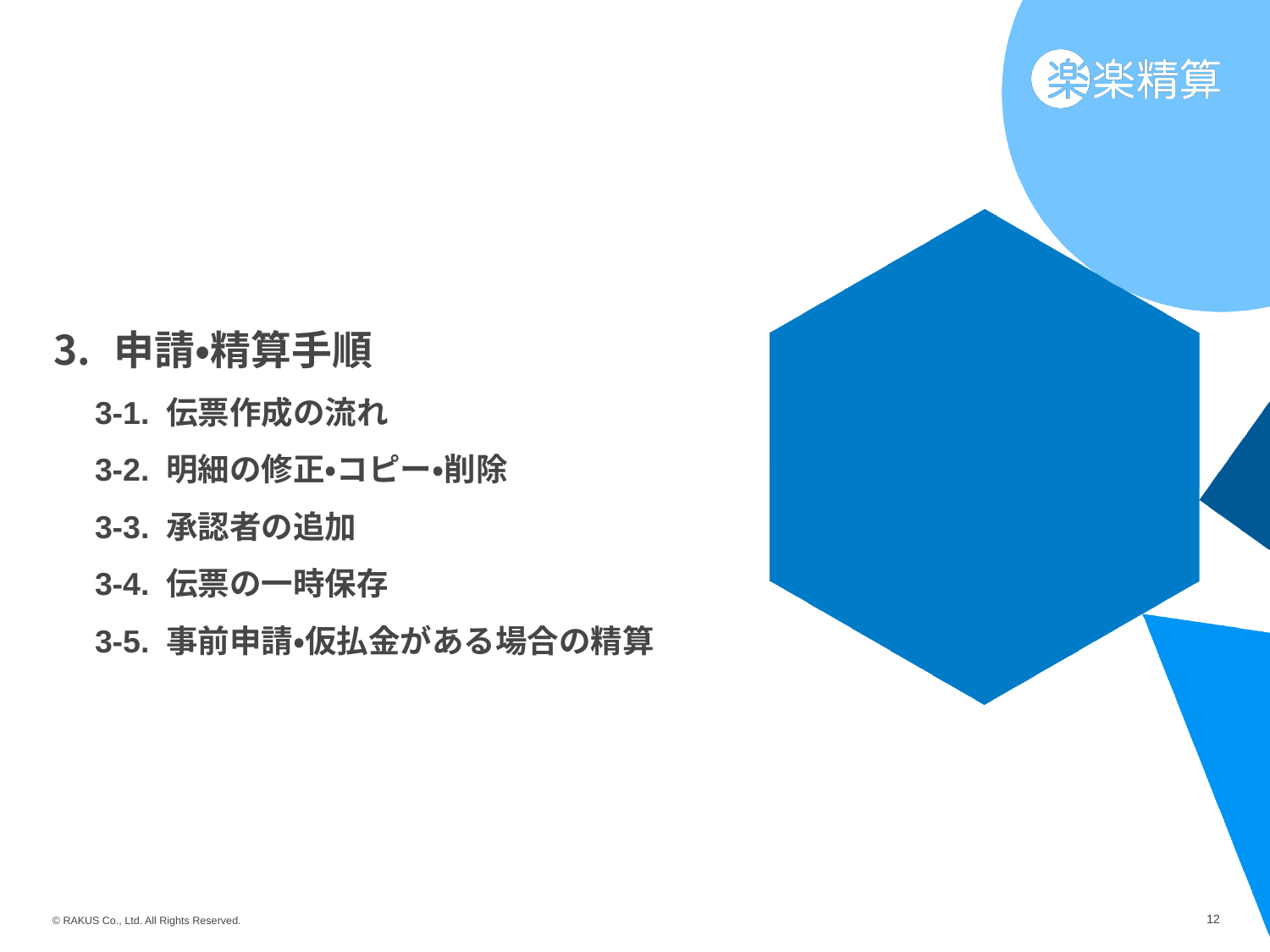

申請・精算手順
3-1. 伝票作成の流れ
3-2. 明細の修正・コピー・削除
3-3. 承認者の追加
3-4. 伝票の一時保存
3-5. 事前申請・仮払金がある場合の精算
12